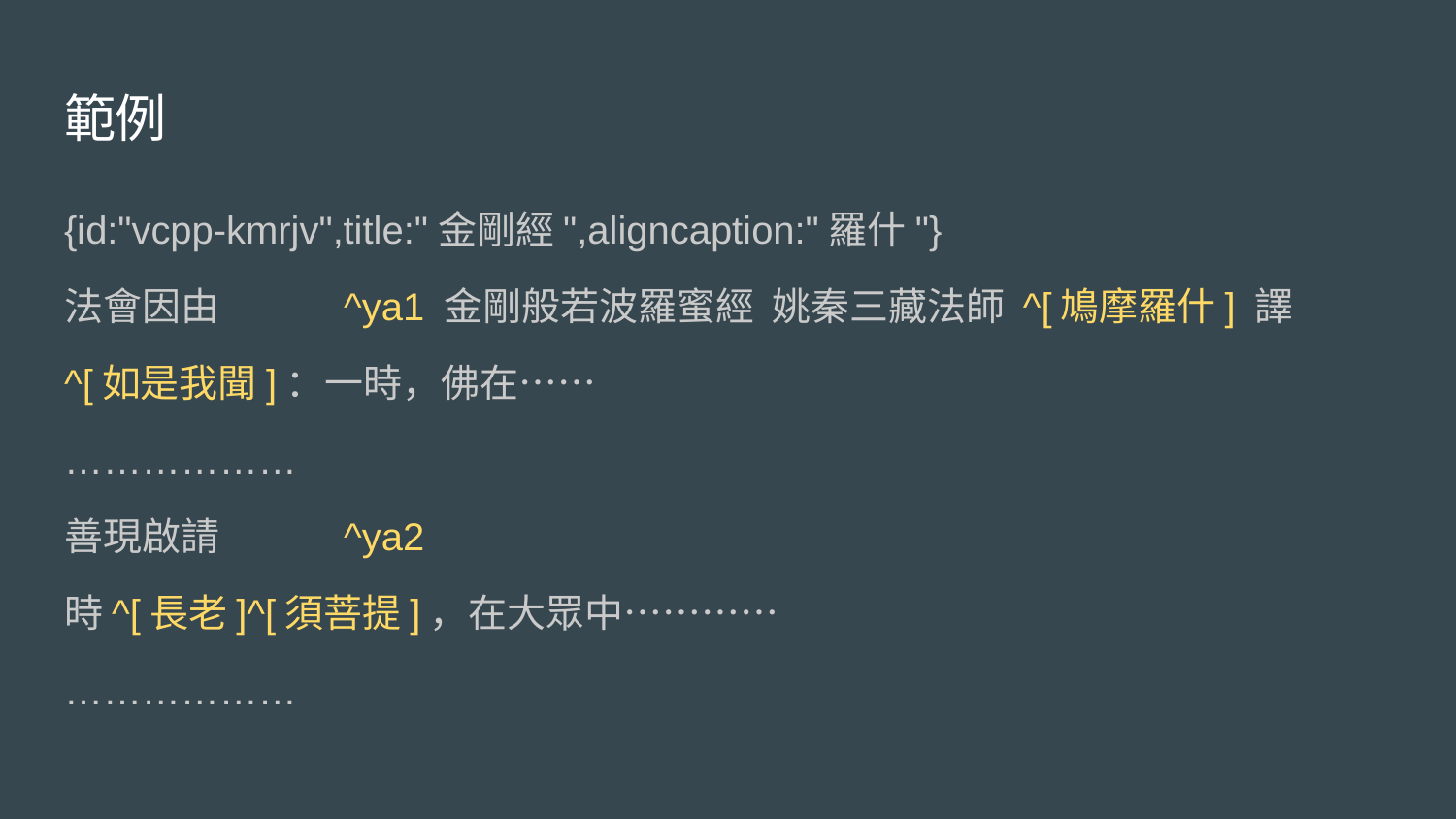

# 範例
{id:"vcpp-kmrjv",title:"金剛經",aligncaption:"羅什"}
法會因由	^ya1 金剛般若波羅蜜經  姚秦三藏法師 ^[鳩摩羅什] 譯
^[如是我聞]：一時，佛在……
………………
善現啟請	^ya2
時^[長老]^[須菩提]，在大眾中…………
………………